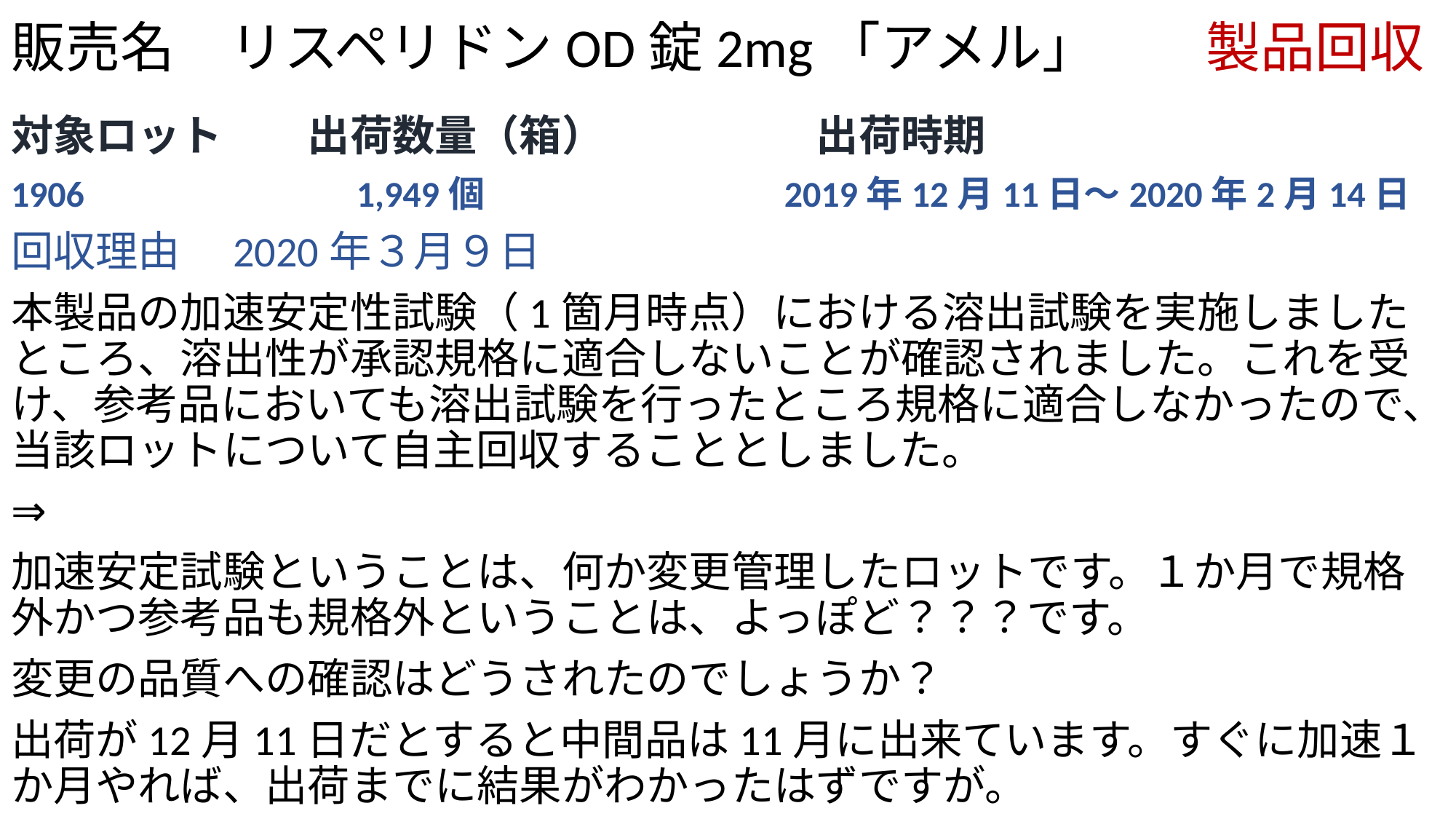

# 販売名　リスペリドンOD錠2mg「アメル」　　製品回収
対象ロット　　出荷数量（箱）　　　　　出荷時期
1906　　　　　　　1,949個　　　　　　　　2019年12月11日～2020年2月14日
回収理由　2020年３月９日
本製品の加速安定性試験（1箇月時点）における溶出試験を実施しましたところ、溶出性が承認規格に適合しないことが確認されました。これを受け、参考品においても溶出試験を行ったところ規格に適合しなかったので、当該ロットについて自主回収することとしました。
⇒
加速安定試験ということは、何か変更管理したロットです。１か月で規格外かつ参考品も規格外ということは、よっぽど？？？です。
変更の品質への確認はどうされたのでしょうか？
出荷が12月11日だとすると中間品は11月に出来ています。すぐに加速１か月やれば、出荷までに結果がわかったはずですが。